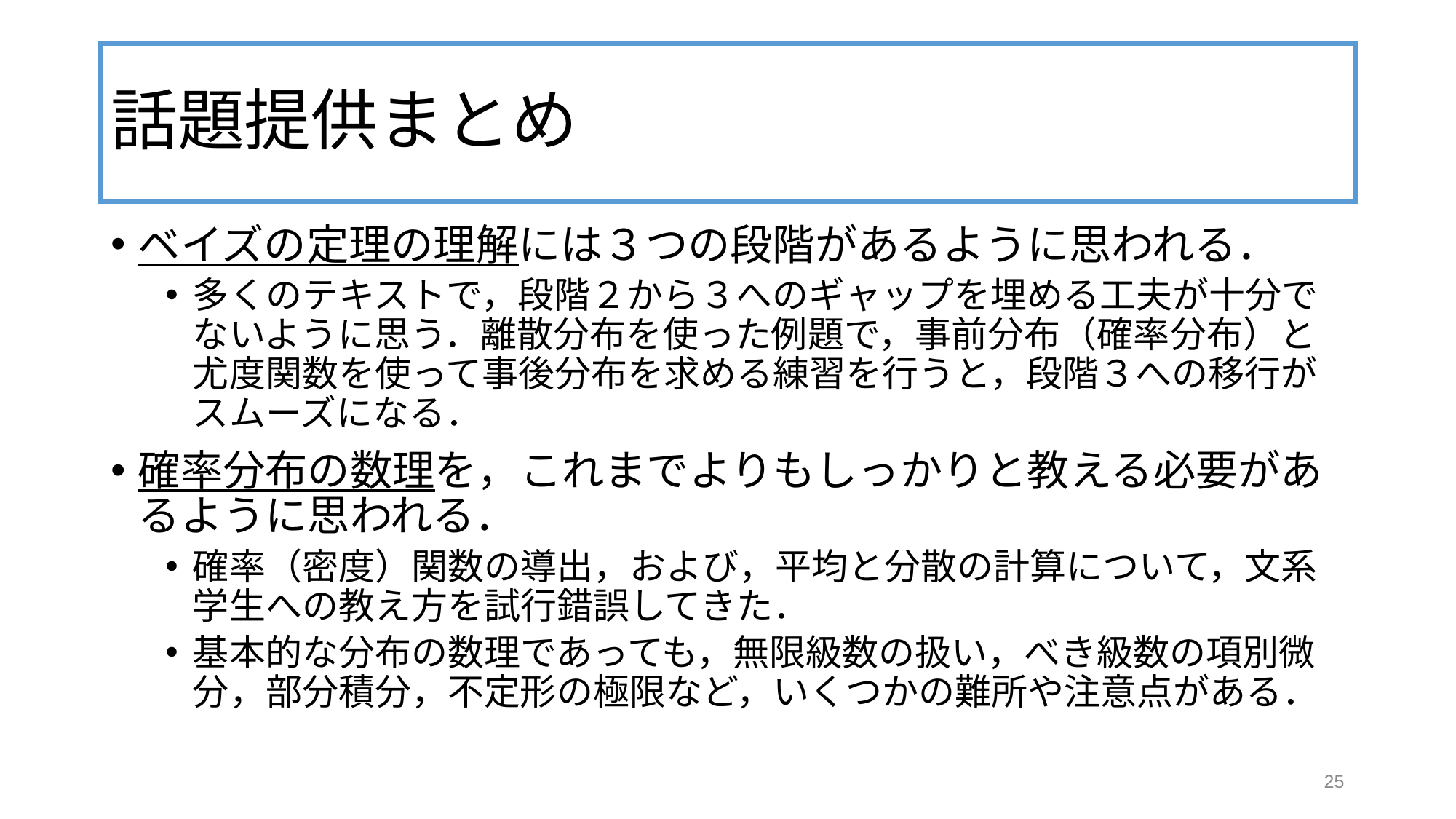

# 話題提供まとめ
ベイズの定理の理解には３つの段階があるように思われる．
多くのテキストで，段階２から３へのギャップを埋める工夫が十分でないように思う．離散分布を使った例題で，事前分布（確率分布）と尤度関数を使って事後分布を求める練習を行うと，段階３への移行がスムーズになる．
確率分布の数理を，これまでよりもしっかりと教える必要があるように思われる．
確率（密度）関数の導出，および，平均と分散の計算について，文系学生への教え方を試行錯誤してきた．
基本的な分布の数理であっても，無限級数の扱い，べき級数の項別微分，部分積分，不定形の極限など，いくつかの難所や注意点がある．
25